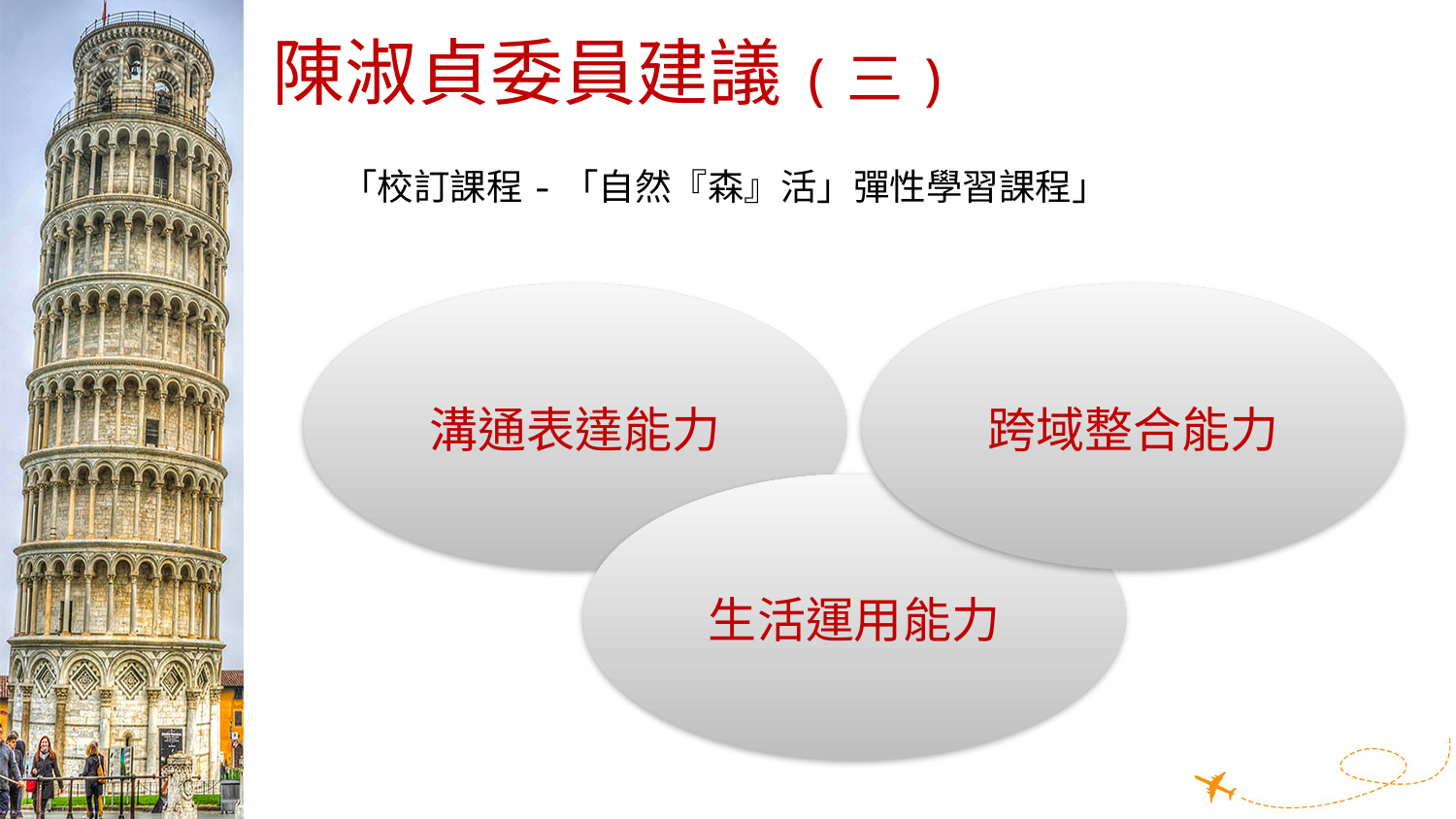

# 陳淑貞委員建議(三)
「校訂課程-「自然『森』活」彈性學習課程」
溝通表達能力
生活運用能力
跨域整合能力